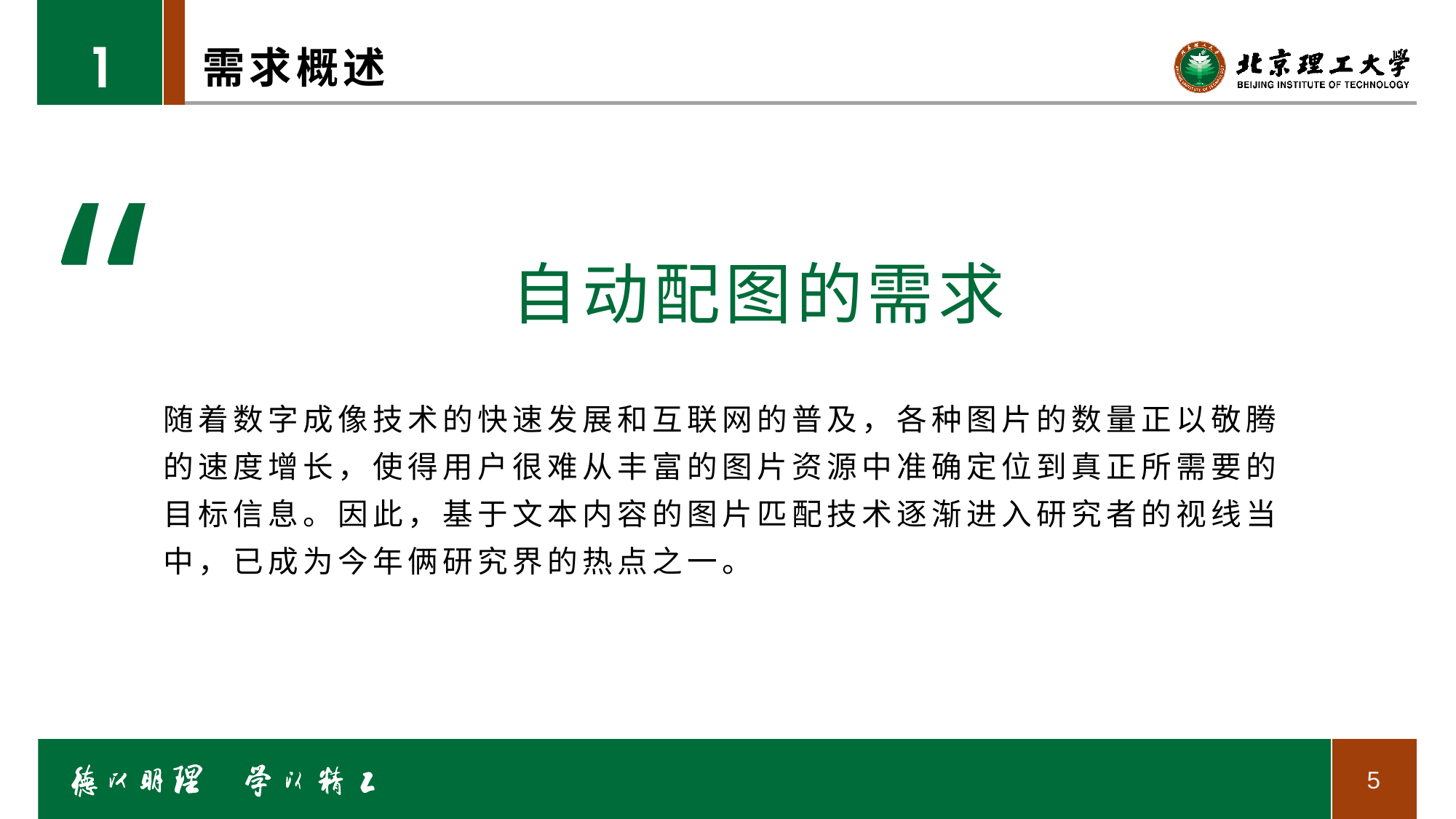

1
# 需求概述
“

自动配图的需求
随着数字成像技术的快速发展和互联网的普及，各种图片的数量正以敬腾的速度增长，使得用户很难从丰富的图片资源中准确定位到真正所需要的目标信息。因此，基于文本内容的图片匹配技术逐渐进入研究者的视线当中，已成为今年俩研究界的热点之一。